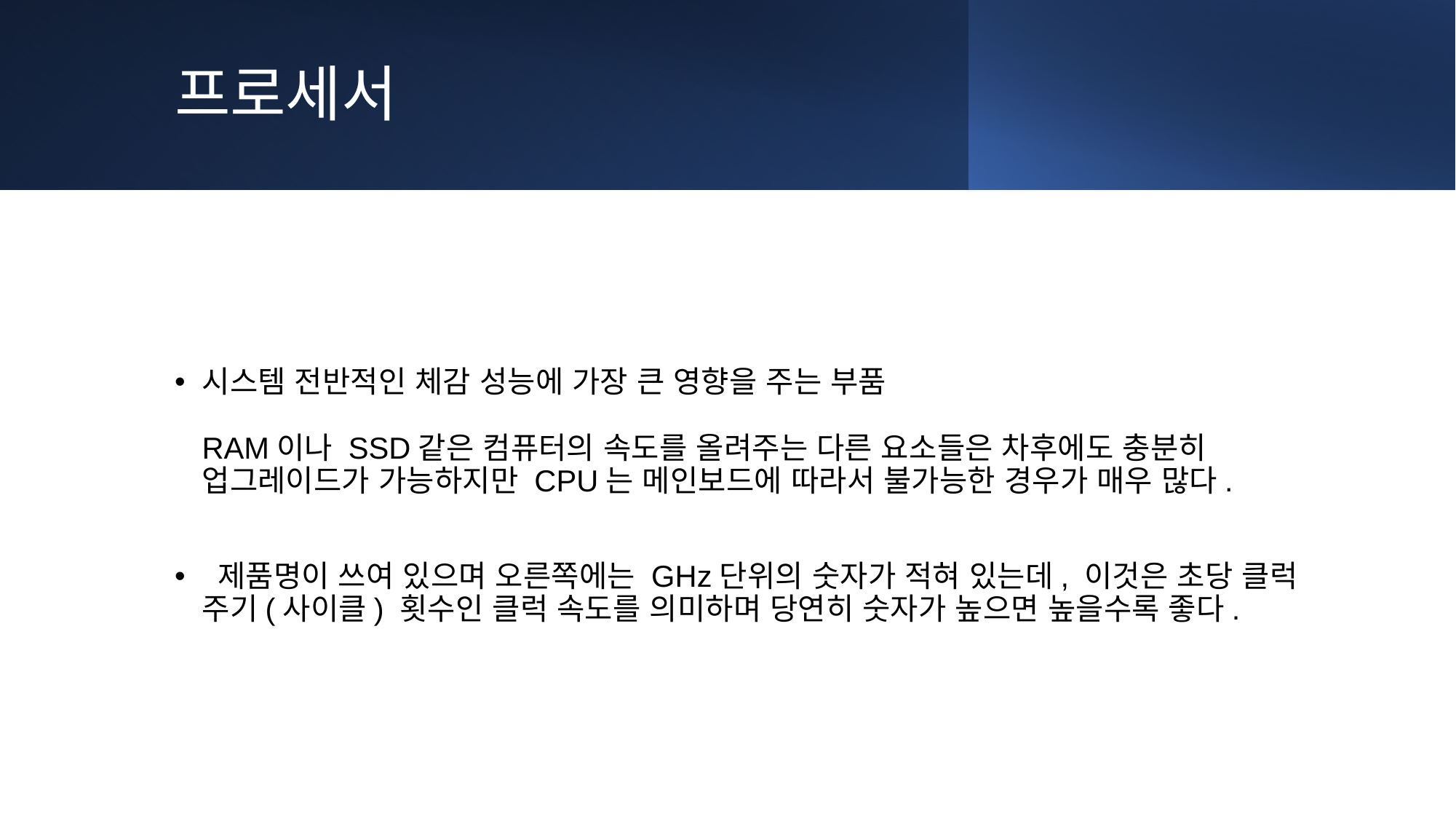

# 프로세서
시스템 전반적인 체감 성능에 가장 큰 영향을 주는 부품
RAM이나 SSD같은 컴퓨터의 속도를 올려주는 다른 요소들은 차후에도 충분히 업그레이드가 가능하지만 CPU는 메인보드에 따라서 불가능한 경우가 매우 많다.

 제품명이 쓰여 있으며 오른쪽에는 GHz단위의 숫자가 적혀 있는데, 이것은 초당 클럭 주기(사이클) 횟수인 클럭 속도를 의미하며 당연히 숫자가 높으면 높을수록 좋다.